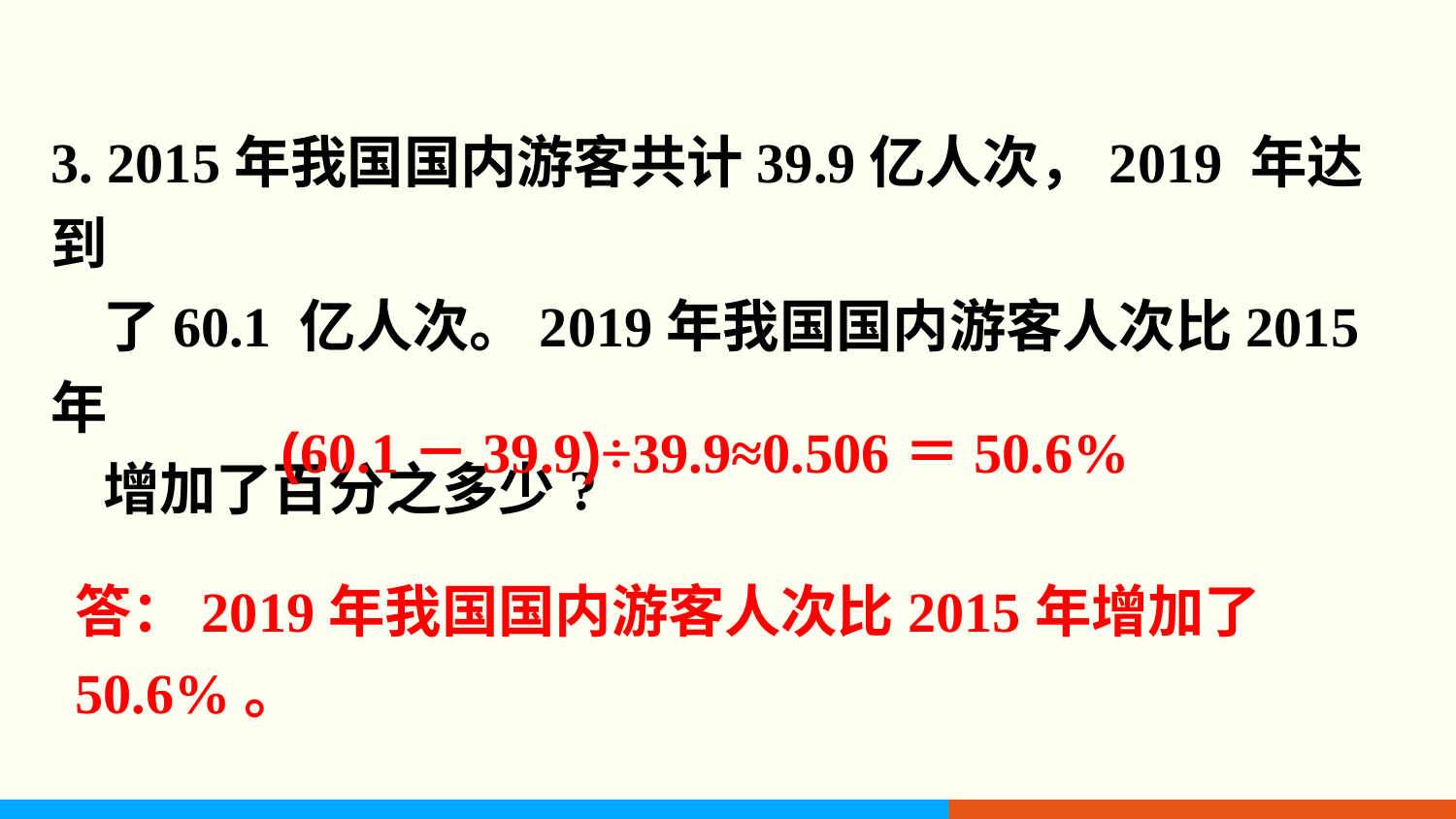

3. 2015年我国国内游客共计39.9亿人次，2019 年达到
   了60.1 亿人次。2019年我国国内游客人次比2015年
   增加了百分之多少?
(60.1－39.9)÷39.9≈0.506＝50.6%
答：2019年我国国内游客人次比2015年增加了50.6%。